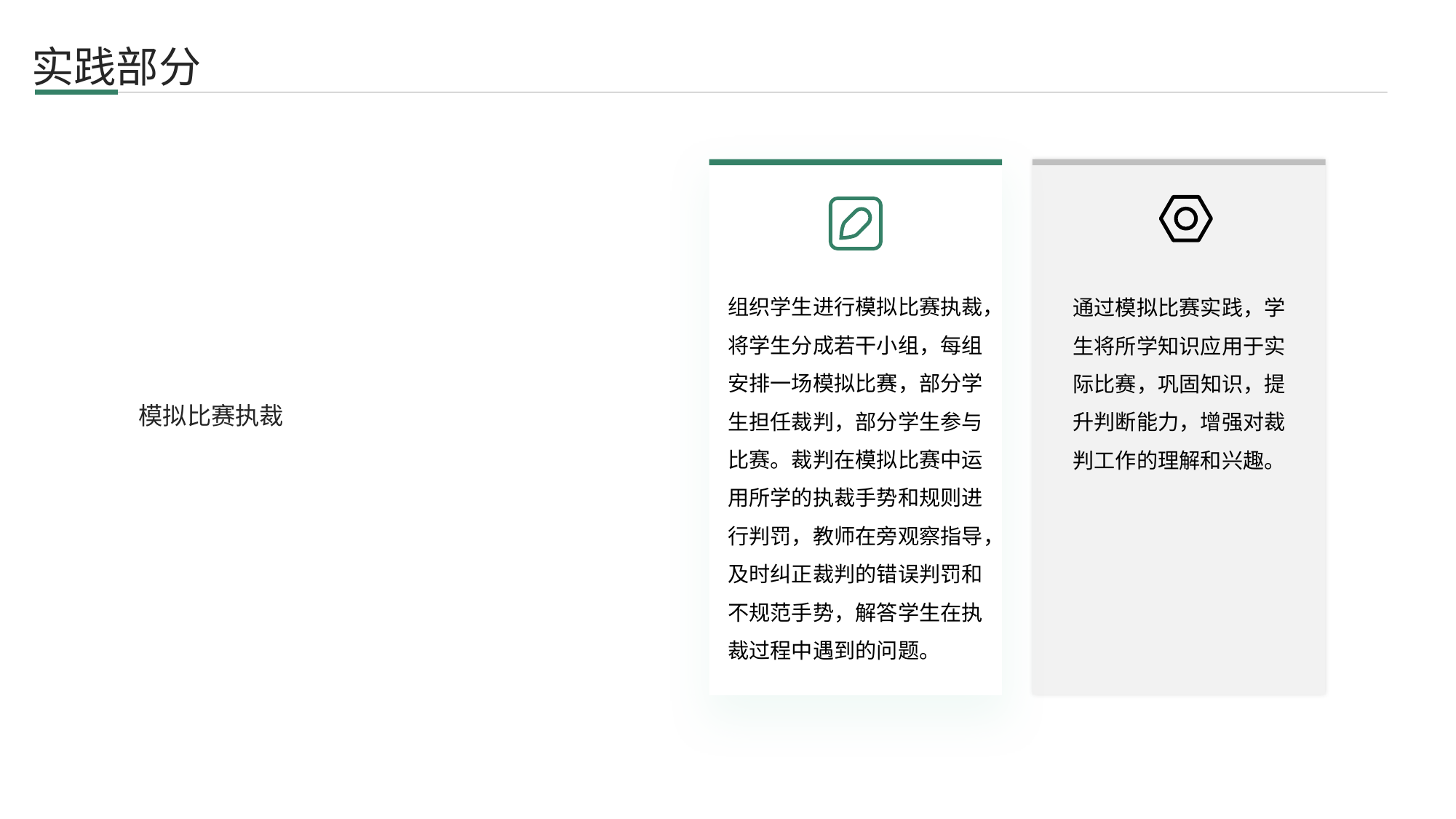

实践部分

模拟比赛执裁

组织学生进行模拟比赛执裁，将学生分成若干小组，每组安排一场模拟比赛，部分学生担任裁判，部分学生参与比赛。裁判在模拟比赛中运用所学的执裁手势和规则进行判罚，教师在旁观察指导，及时纠正裁判的错误判罚和不规范手势，解答学生在执裁过程中遇到的问题。
通过模拟比赛实践，学生将所学知识应用于实际比赛，巩固知识，提升判断能力，增强对裁判工作的理解和兴趣。